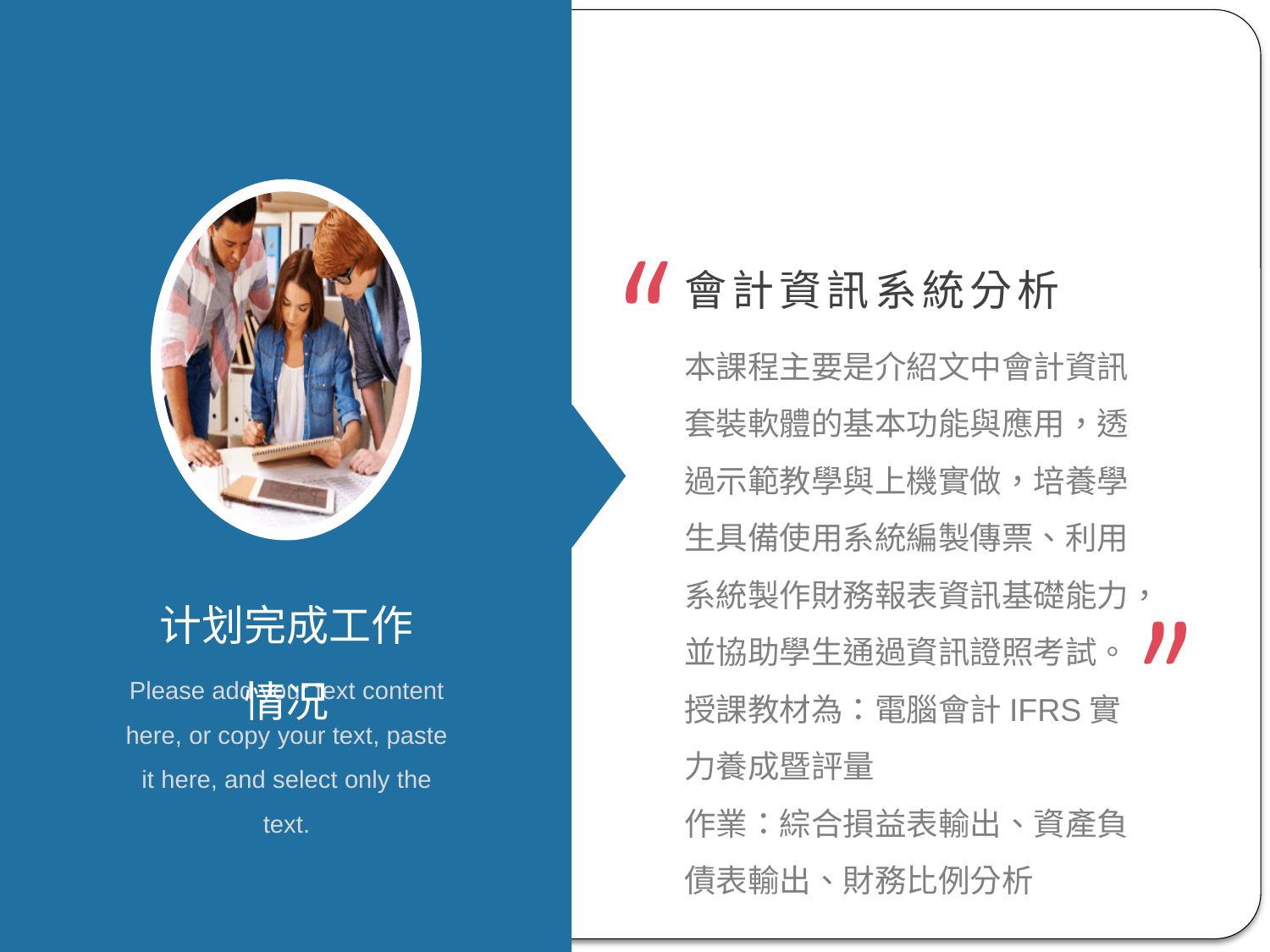

會計資訊系統分析

本課程主要是介紹文中會計資訊套裝軟體的基本功能與應用，透過示範教學與上機實做，培養學生具備使用系統編製傳票、利用系統製作財務報表資訊基礎能力，並協助學生通過資訊證照考試。
授課教材為：電腦會計IFRS實力養成暨評量
作業：綜合損益表輸出、資產負債表輸出、財務比例分析

计划完成工作情况
Please add your text content here, or copy your text, paste it here, and select only the text.